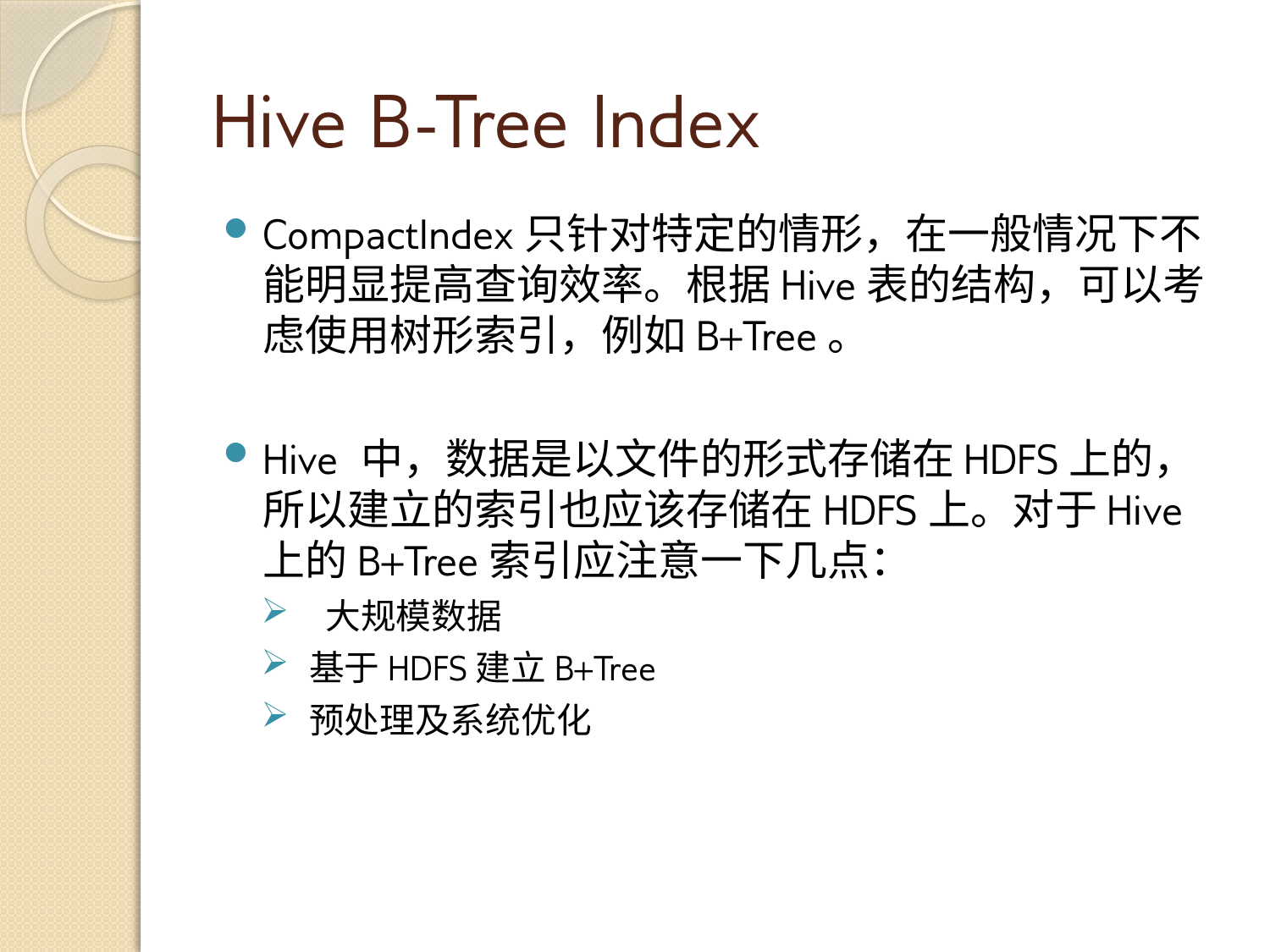

# Hive B-Tree Index
CompactIndex只针对特定的情形，在一般情况下不能明显提高查询效率。根据Hive表的结构，可以考虑使用树形索引，例如B+Tree。

Hive 中，数据是以文件的形式存储在HDFS上的，所以建立的索引也应该存储在HDFS上。对于Hive上的B+Tree索引应注意一下几点：
 大规模数据
基于HDFS建立B+Tree
预处理及系统优化